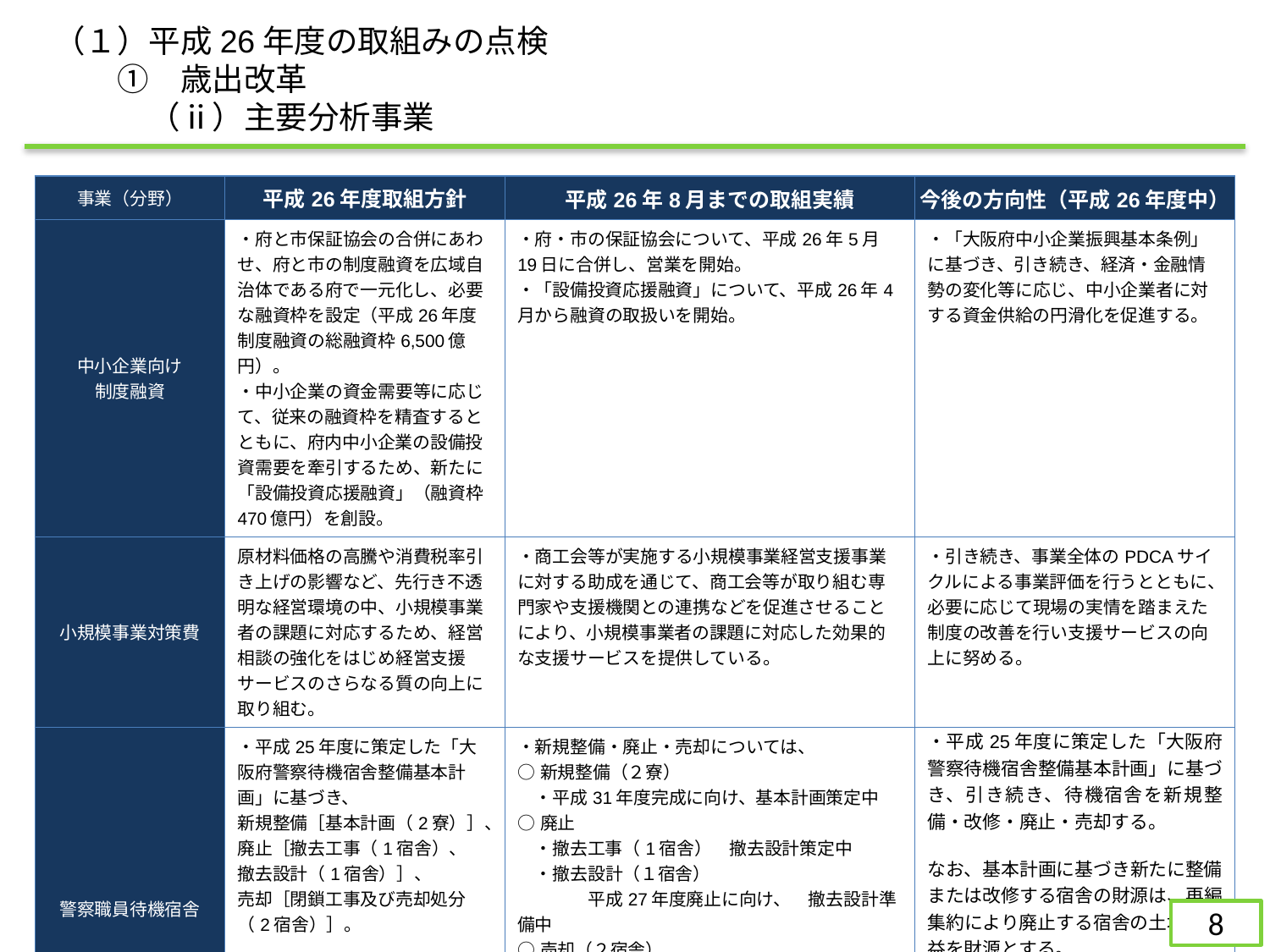

（１）平成26年度の取組みの点検
　　①　歳出改革
　　　（ⅱ）主要分析事業
| 事業（分野） | 平成26年度取組方針 | 平成26年8月までの取組実績 | 今後の方向性（平成26年度中） |
| --- | --- | --- | --- |
| 中小企業向け 制度融資 | ・府と市保証協会の合併にあわせ、府と市の制度融資を広域自治体である府で一元化し、必要な融資枠を設定（平成26年度制度融資の総融資枠6,500億円）。 ・中小企業の資金需要等に応じて、従来の融資枠を精査するとともに、府内中小企業の設備投資需要を牽引するため、新たに「設備投資応援融資」（融資枠470億円）を創設。 | ・府・市の保証協会について、平成26年5月19日に合併し、営業を開始。 ・「設備投資応援融資」について、平成26年4月から融資の取扱いを開始。 | ・「大阪府中小企業振興基本条例」に基づき、引き続き、経済・金融情勢の変化等に応じ、中小企業者に対する資金供給の円滑化を促進する。 |
| 小規模事業対策費 | 原材料価格の高騰や消費税率引き上げの影響など、先行き不透明な経営環境の中、小規模事業者の課題に対応するため、経営相談の強化をはじめ経営支援サービスのさらなる質の向上に取り組む。 | ・商工会等が実施する小規模事業経営支援事業に対する助成を通じて、商工会等が取り組む専門家や支援機関との連携などを促進させることにより、小規模事業者の課題に対応した効果的な支援サービスを提供している。 | ・引き続き、事業全体のPDCAサイクルによる事業評価を行うとともに、必要に応じて現場の実情を踏まえた制度の改善を行い支援サービスの向上に努める。 |
| 警察職員待機宿舎 | ・平成25年度に策定した「大阪府警察待機宿舎整備基本計画」に基づき、 新規整備［基本計画（2寮）］、 廃止［撤去工事（1宿舎）、 撤去設計（1宿舎）］、 売却［閉鎖工事及び売却処分（2宿舎）］。 ・平成26年4月より賃料の見直しを実施。 | ・新規整備・廃止・売却については、 ○新規整備（２寮） 　・平成31年度完成に向け、基本計画策定中 ○廃止 　・撤去工事（1宿舎）　撤去設計策定中 　・撤去設計（１宿舎） 　　　　平成27年度廃止に向け、　撤去設計準備中 ○売却（２宿舎） 　・閉鎖工事設計策定中 ・待機宿舎の整備に要した費用や今後の改修費に見合う水準に改定した賃料を、平成26年4月より徴収中 | ・平成25年度に策定した「大阪府警察待機宿舎整備基本計画」に基づき、引き続き、待機宿舎を新規整備・改修・廃止・売却する。 なお、基本計画に基づき新たに整備または改修する宿舎の財源は、再編集約により廃止する宿舎の土地売却益を財源とする。 ・撤去工事（１宿舎）及び売却（２宿舎）について、今年度中に実施予定 |
8